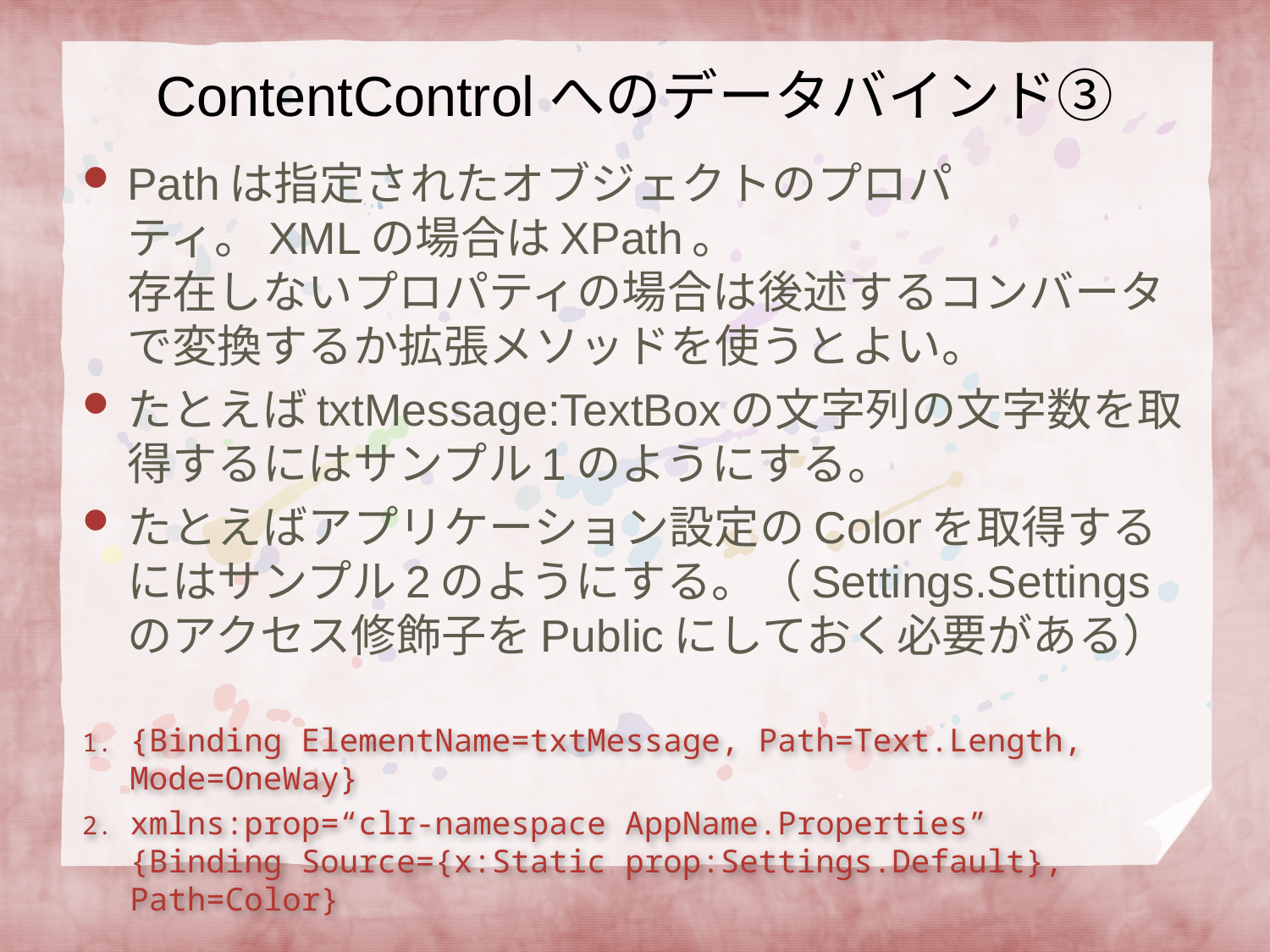

# ContentControlへのデータバインド③
Pathは指定されたオブジェクトのプロパティ。XMLの場合はXPath。
存在しないプロパティの場合は後述するコンバータで変換するか拡張メソッドを使うとよい。
たとえばtxtMessage:TextBoxの文字列の文字数を取得するにはサンプル1のようにする。
たとえばアプリケーション設定のColorを取得するにはサンプル2のようにする。（Settings.Settingsのアクセス修飾子をPublicにしておく必要がある）

{Binding ElementName=txtMessage, Path=Text.Length, Mode=OneWay}
xmlns:prop=“clr-namespace AppName.Properties”
{Binding Source={x:Static prop:Settings.Default}, Path=Color}